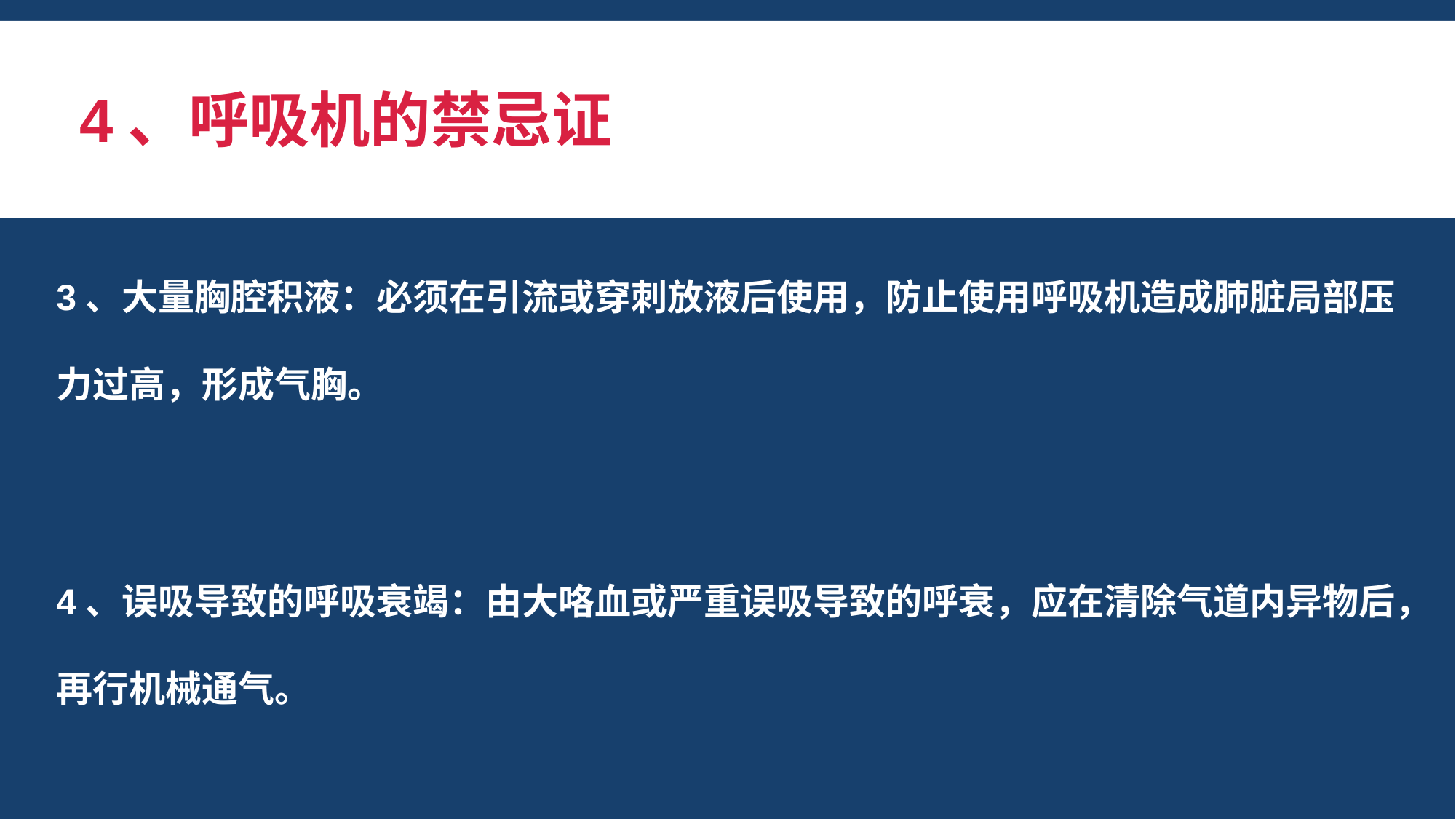

# 4、呼吸机的禁忌证
3、大量胸腔积液：必须在引流或穿刺放液后使用，防止使用呼吸机造成肺脏局部压力过高，形成气胸。

4、误吸导致的呼吸衰竭：由大咯血或严重误吸导致的呼衰，应在清除气道内异物后，再行机械通气。